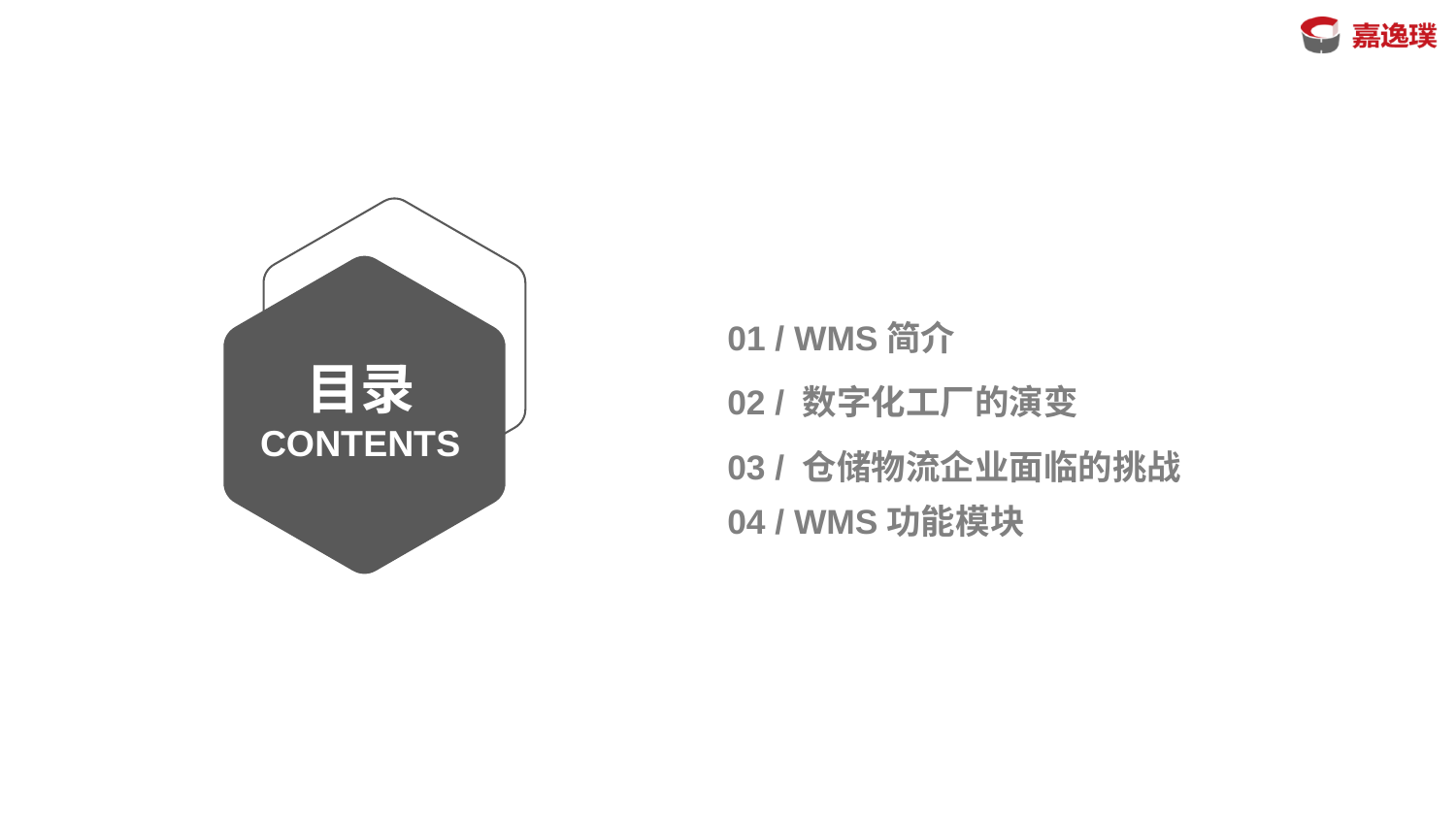

01 / WMS简介

目录
CONTENTS
02 / 数字化工厂的演变
03 / 仓储物流企业面临的挑战
04 / WMS功能模块